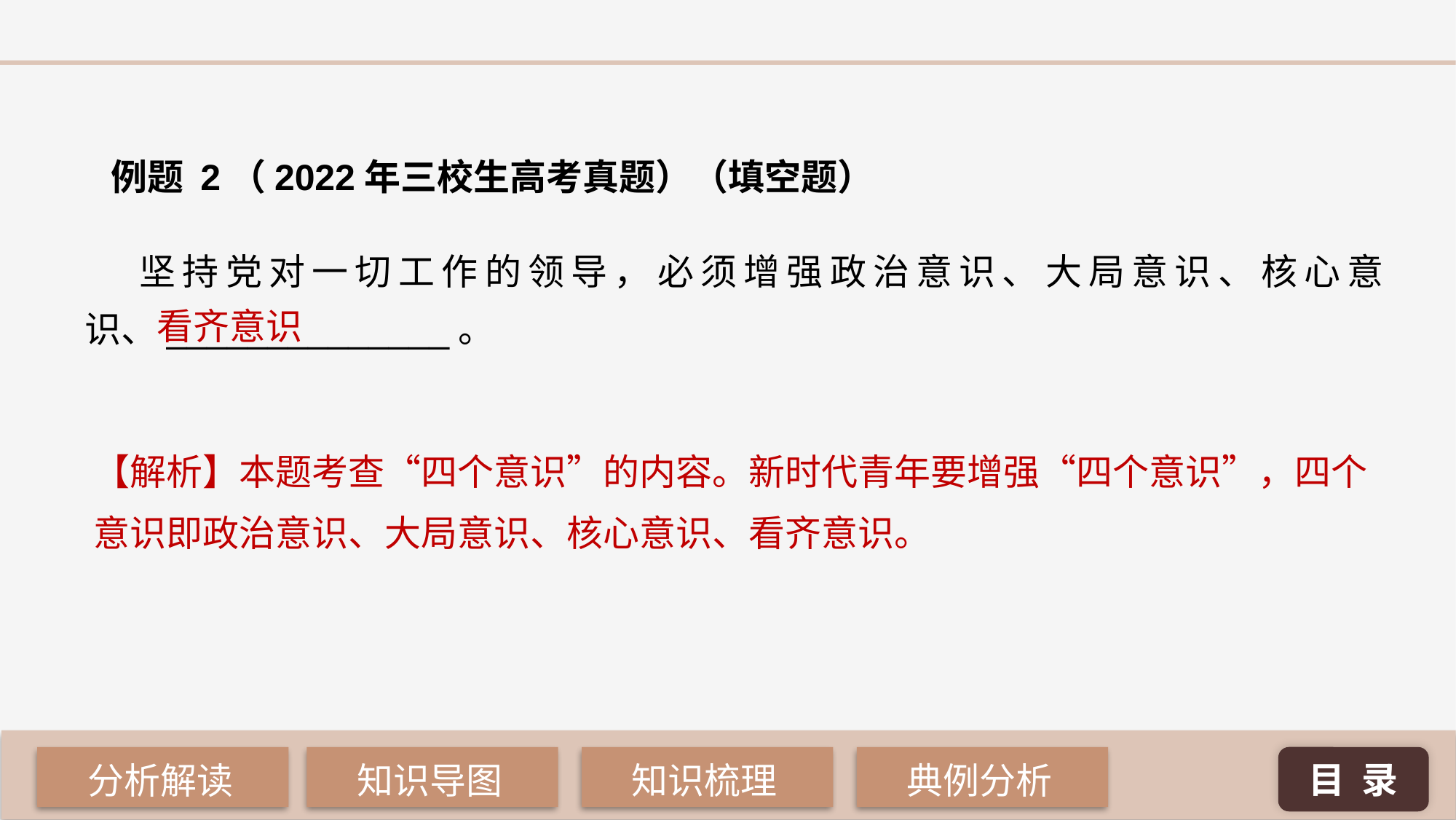

例题 2（2022年三校生高考真题）（填空题）
坚持党对一切工作的领导，必须增强政治意识、大局意识、核心意识、______________。
看齐意识
【解析】本题考查“四个意识”的内容。新时代青年要增强“四个意识”，四个意识即政治意识、大局意识、核心意识、看齐意识。